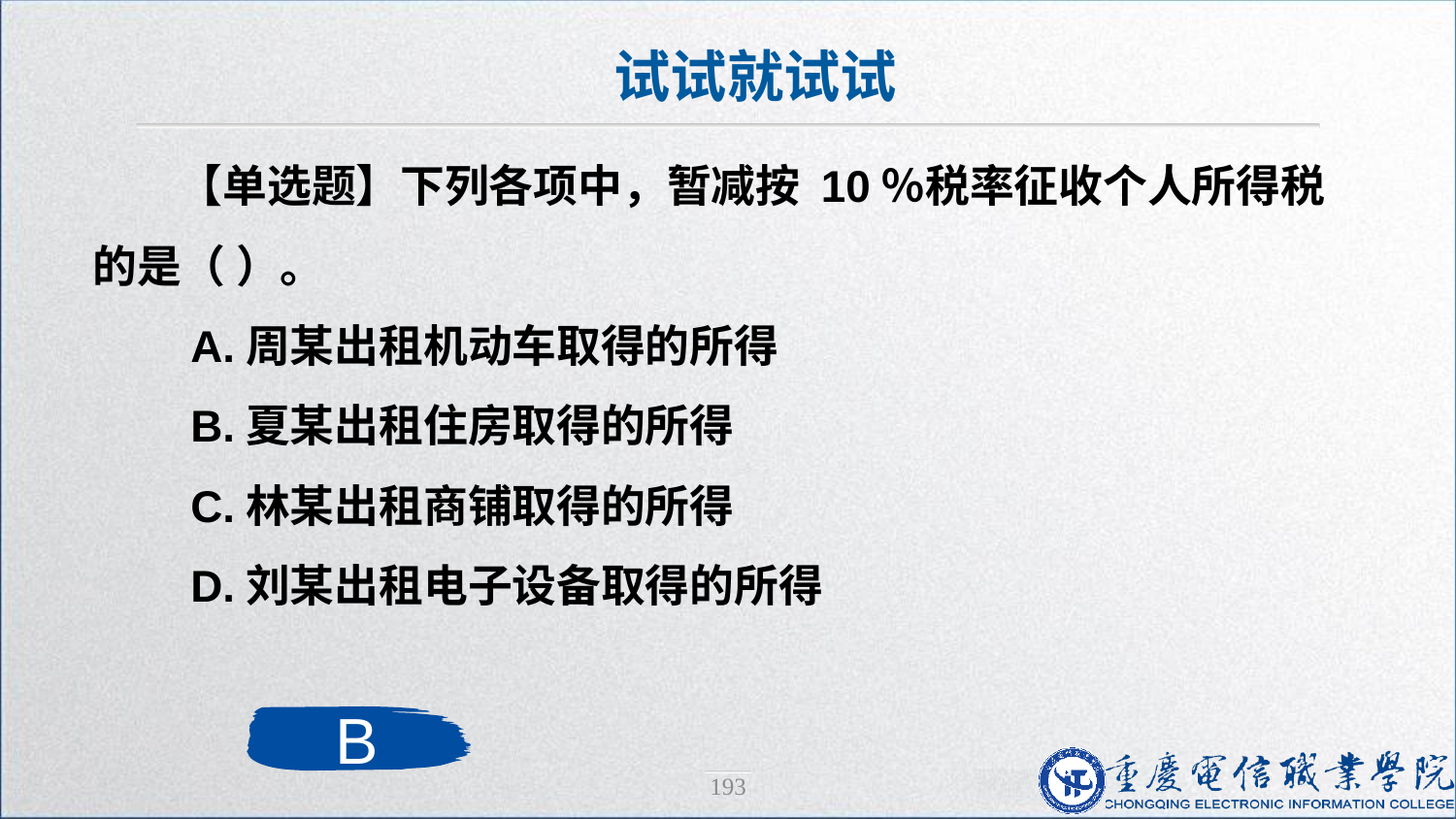

试试就试试
【单选题】下列各项中，暂减按 10％税率征收个人所得税的是（ ）。
 A.周某出租机动车取得的所得
 B.夏某出租住房取得的所得
 C.林某出租商铺取得的所得
 D.刘某出租电子设备取得的所得

B
193